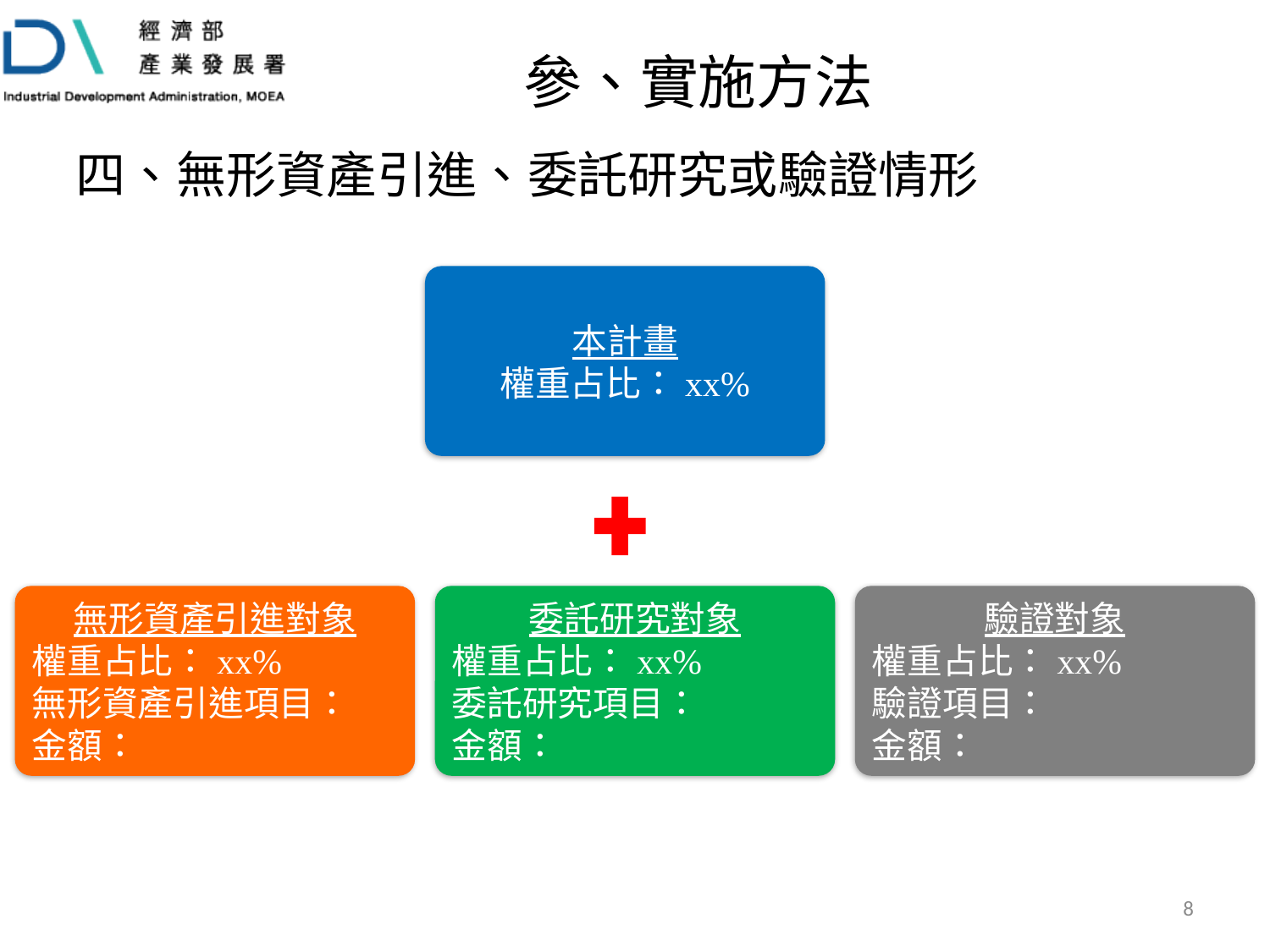

參、實施方法
四、無形資產引進、委託研究或驗證情形
本計畫
權重占比：xx%

無形資產引進對象
權重占比：xx%
無形資產引進項目：
金額：
委託研究對象
權重占比：xx%
委託研究項目：
金額：
驗證對象
權重占比：xx%
驗證項目：
金額：
8